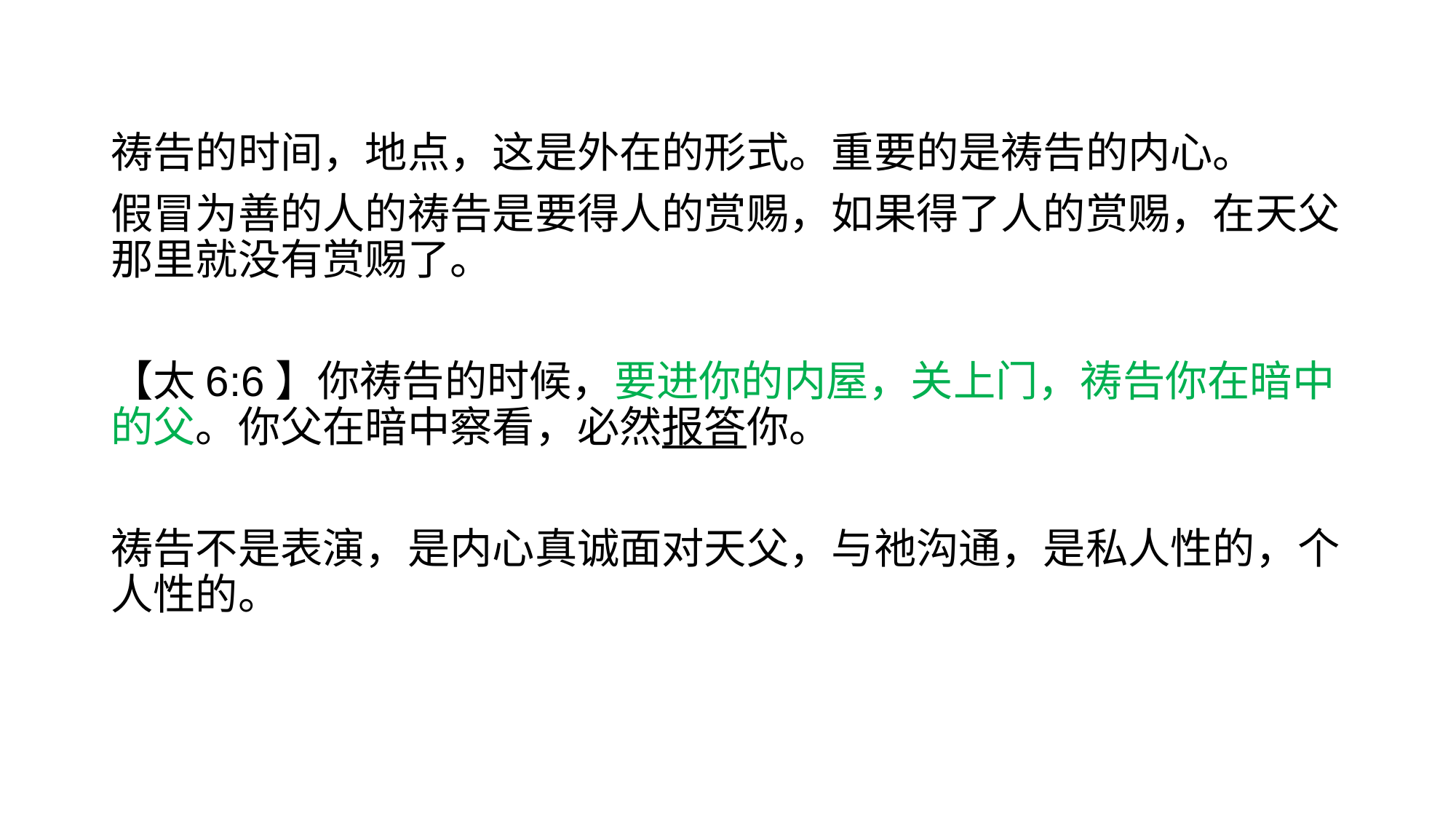

#

祷告的时间，地点，这是外在的形式。重要的是祷告的内心。
假冒为善的人的祷告是要得人的赏赐，如果得了人的赏赐，在天父那里就没有赏赐了。

【太6:6】你祷告的时候，要进你的内屋，关上门，祷告你在暗中的父。你父在暗中察看，必然报答你。

祷告不是表演，是内心真诚面对天父，与祂沟通，是私人性的，个人性的。